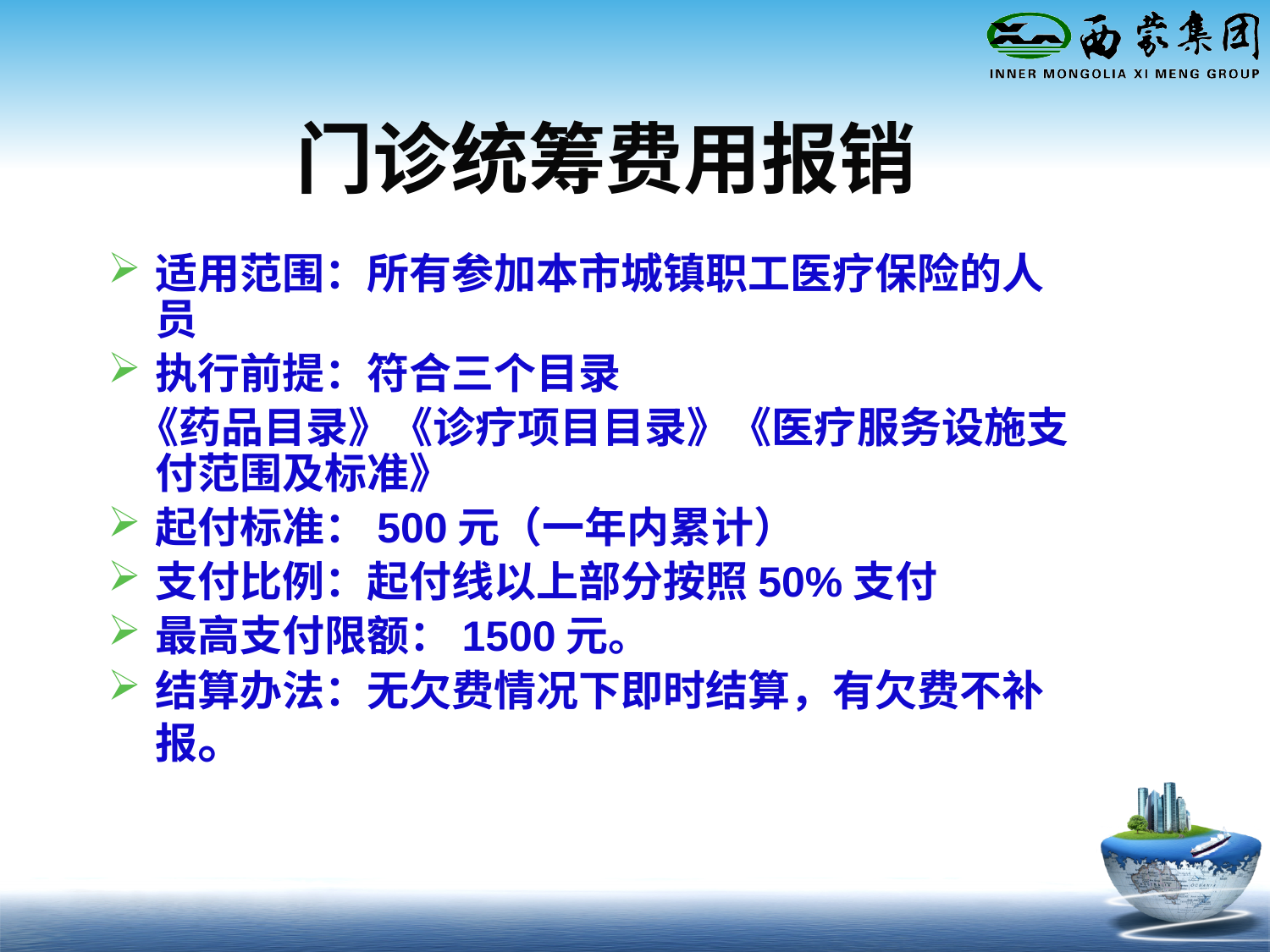

# 门诊统筹费用报销
适用范围：所有参加本市城镇职工医疗保险的人员
执行前提：符合三个目录
  《药品目录》《诊疗项目目录》《医疗服务设施支付范围及标准》
起付标准：500元（一年内累计）
支付比例：起付线以上部分按照50%支付
最高支付限额：1500元。
结算办法：无欠费情况下即时结算，有欠费不补报。